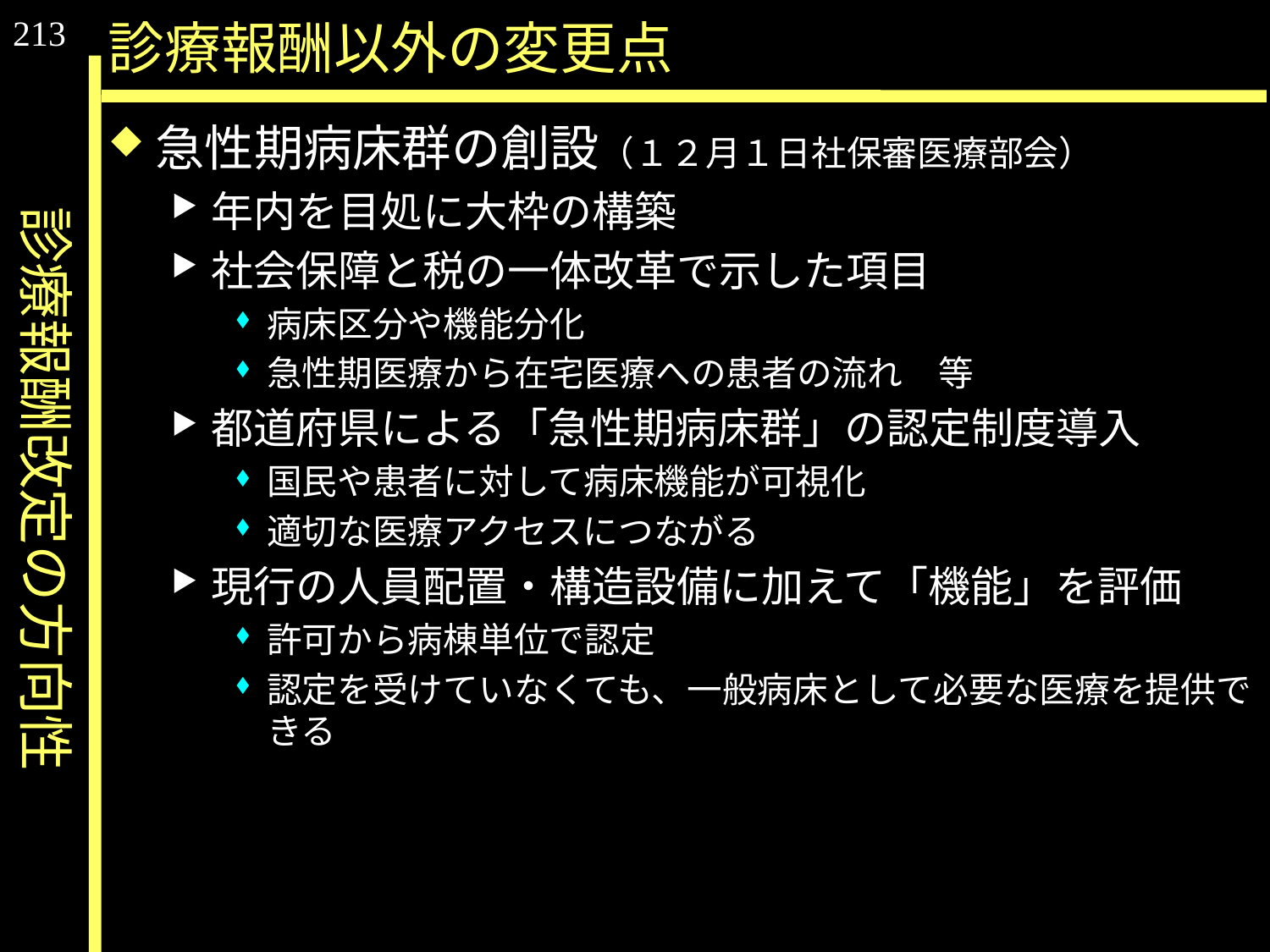

213
# 診療報酬以外の変更点

診療報酬改定の方向性
急性期病床群の創設（１２月１日社保審医療部会）
年内を目処に大枠の構築
社会保障と税の一体改革で示した項目
病床区分や機能分化
急性期医療から在宅医療への患者の流れ　等
都道府県による「急性期病床群」の認定制度導入
国民や患者に対して病床機能が可視化
適切な医療アクセスにつながる
現行の人員配置・構造設備に加えて「機能」を評価
許可から病棟単位で認定
認定を受けていなくても、一般病床として必要な医療を提供できる